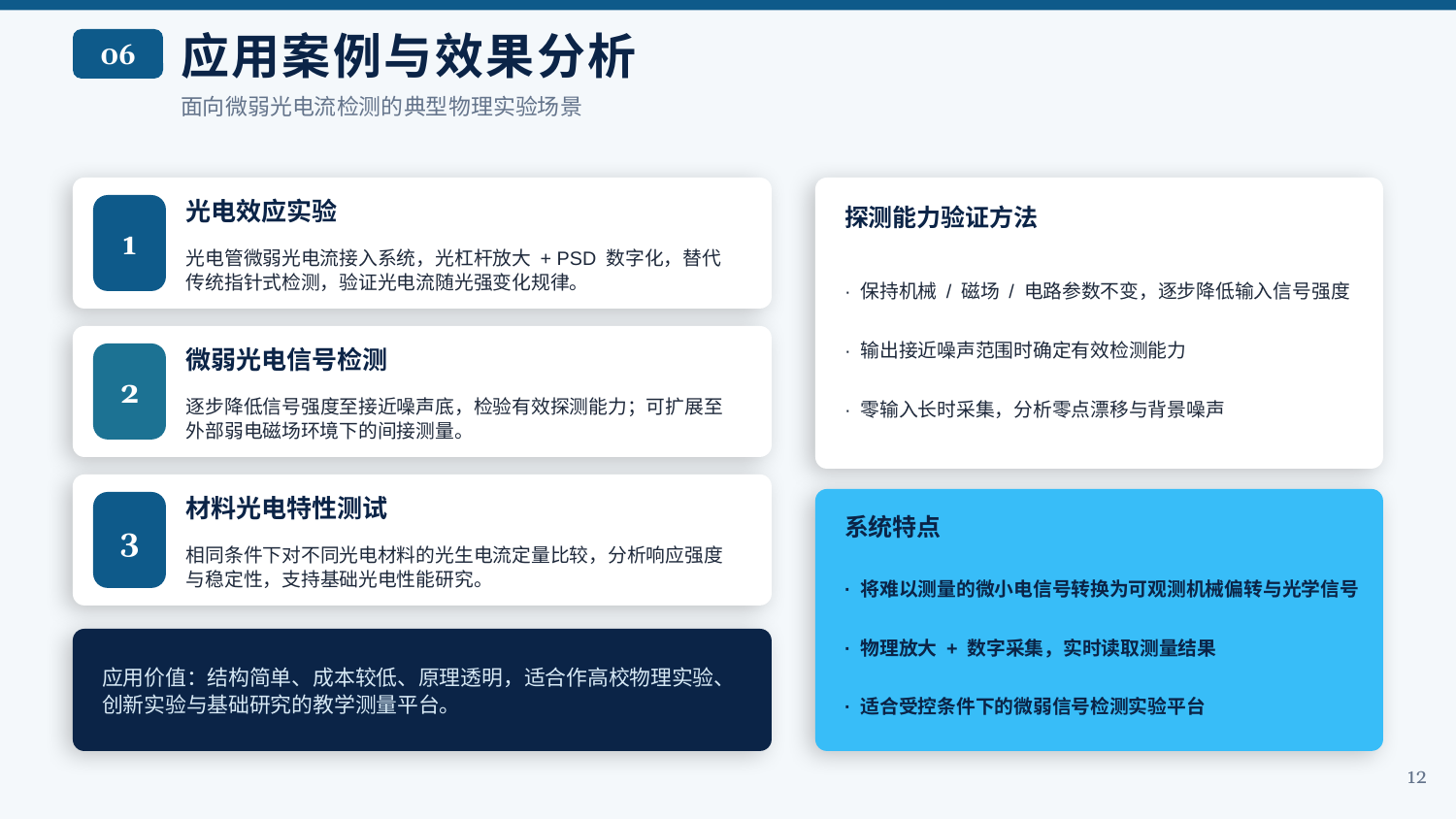

应用案例与效果分析

06
面向微弱光电流检测的典型物理实验场景

光电效应实验

1
探测能力验证方法
光电管微弱光电流接入系统，光杠杆放大 + PSD 数字化，替代传统指针式检测，验证光电流随光强变化规律。
· 保持机械 / 磁场 / 电路参数不变，逐步降低输入信号强度

· 输出接近噪声范围时确定有效检测能力

· 零输入长时采集，分析零点漂移与背景噪声

微弱光电信号检测

2
逐步降低信号强度至接近噪声底，检验有效探测能力；可扩展至外部弱电磁场环境下的间接测量。

材料光电特性测试

3
系统特点
相同条件下对不同光电材料的光生电流定量比较，分析响应强度与稳定性，支持基础光电性能研究。
· 将难以测量的微小电信号转换为可观测机械偏转与光学信号

· 物理放大 + 数字采集，实时读取测量结果

· 适合受控条件下的微弱信号检测实验平台

应用价值：结构简单、成本较低、原理透明，适合作高校物理实验、创新实验与基础研究的教学测量平台。
12